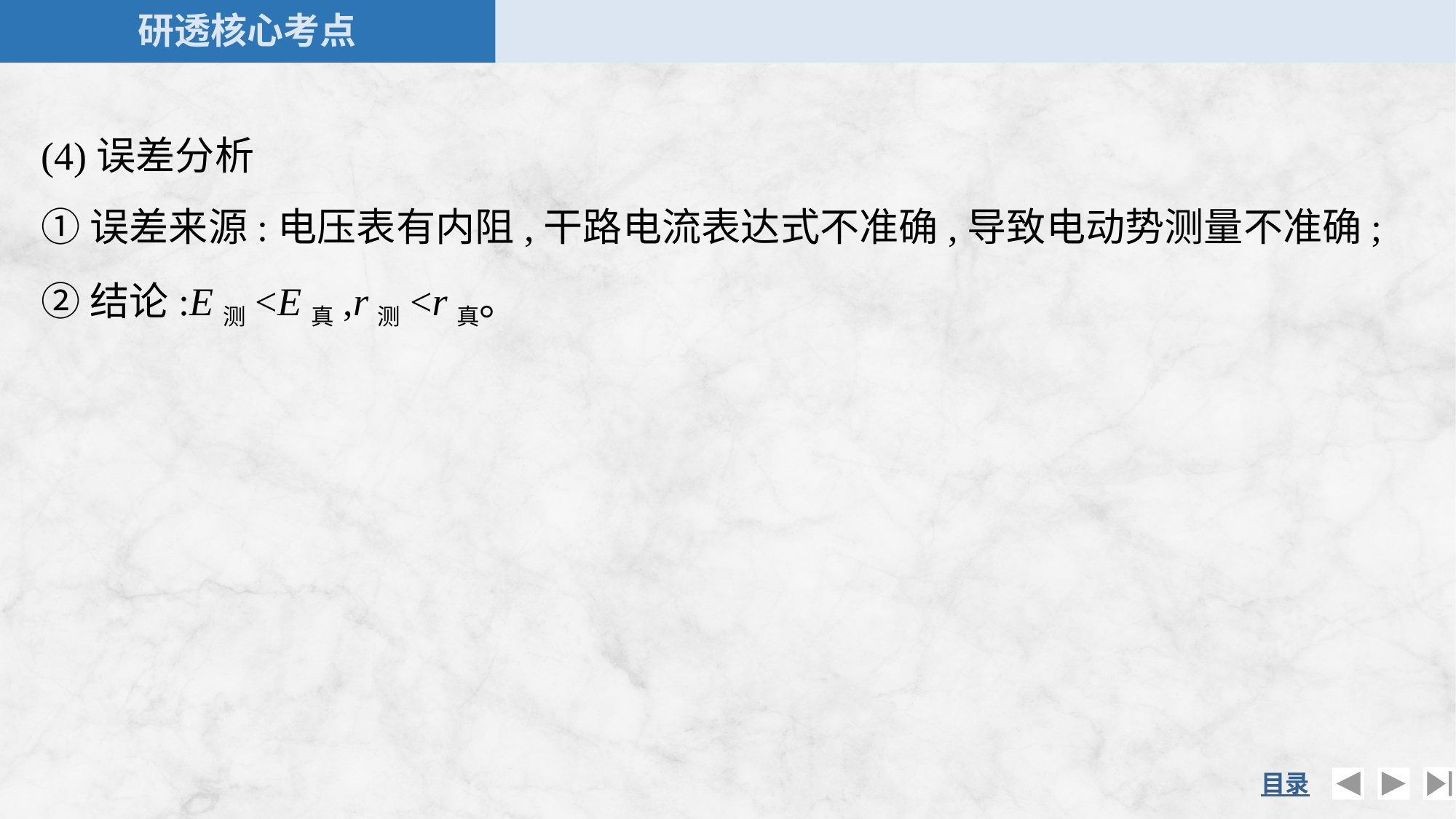

(4)误差分析
①误差来源:电压表有内阻,干路电流表达式不准确,导致电动势测量不准确;
②结论:E测<E真,r测<r真。